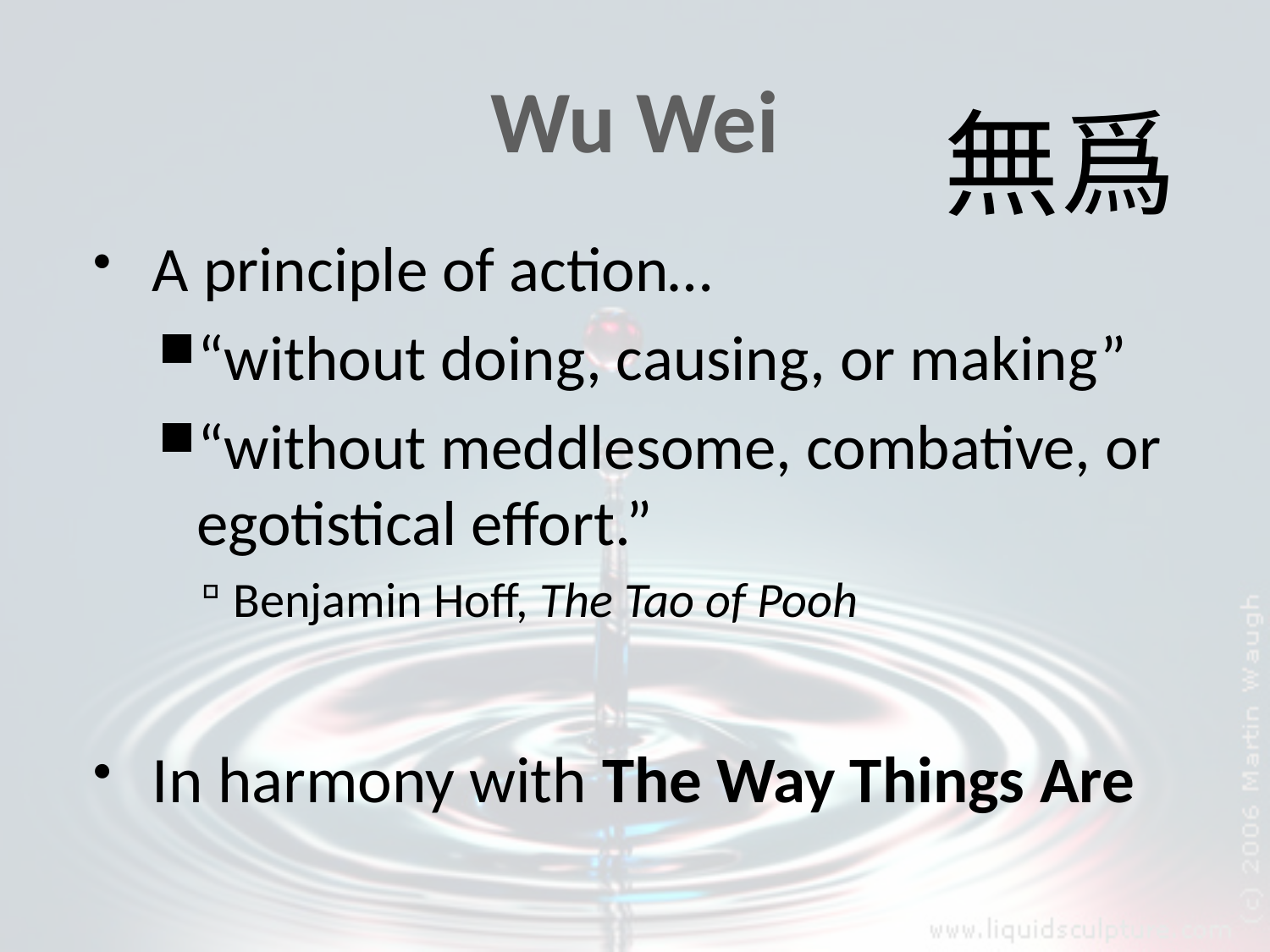

# Wu Wei
無爲
A principle of action…
“without doing, causing, or making”
“without meddlesome, combative, or egotistical effort.”
Benjamin Hoff, The Tao of Pooh

In harmony with The Way Things Are